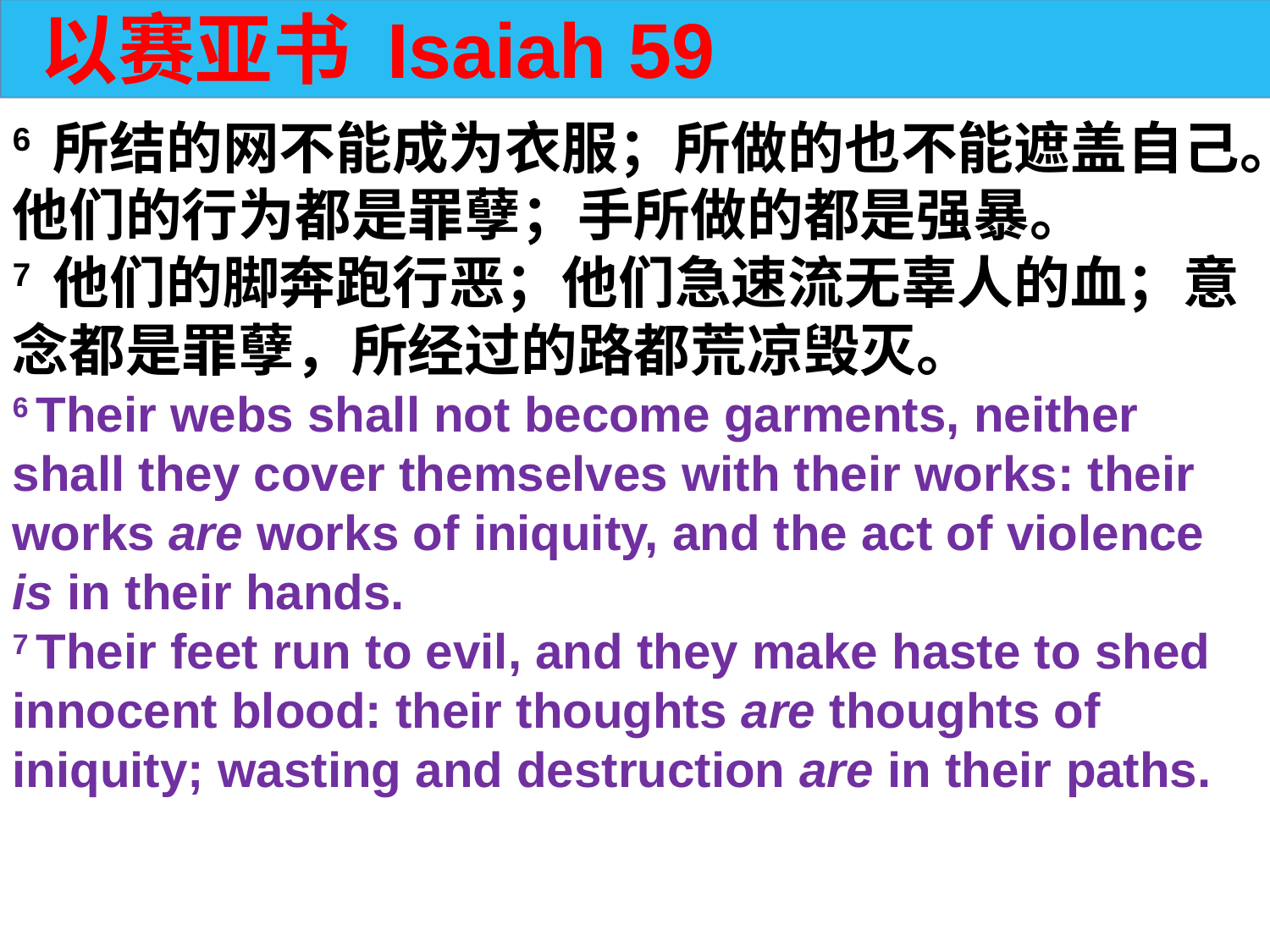

以赛亚书 Isaiah 59
6 所结的网不能成为衣服；所做的也不能遮盖自己。他们的行为都是罪孽；手所做的都是强暴。
7 他们的脚奔跑行恶；他们急速流无辜人的血；意念都是罪孽，所经过的路都荒凉毁灭。
6 Their webs shall not become garments, neither shall they cover themselves with their works: their works are works of iniquity, and the act of violence is in their hands.
7 Their feet run to evil, and they make haste to shed innocent blood: their thoughts are thoughts of iniquity; wasting and destruction are in their paths.